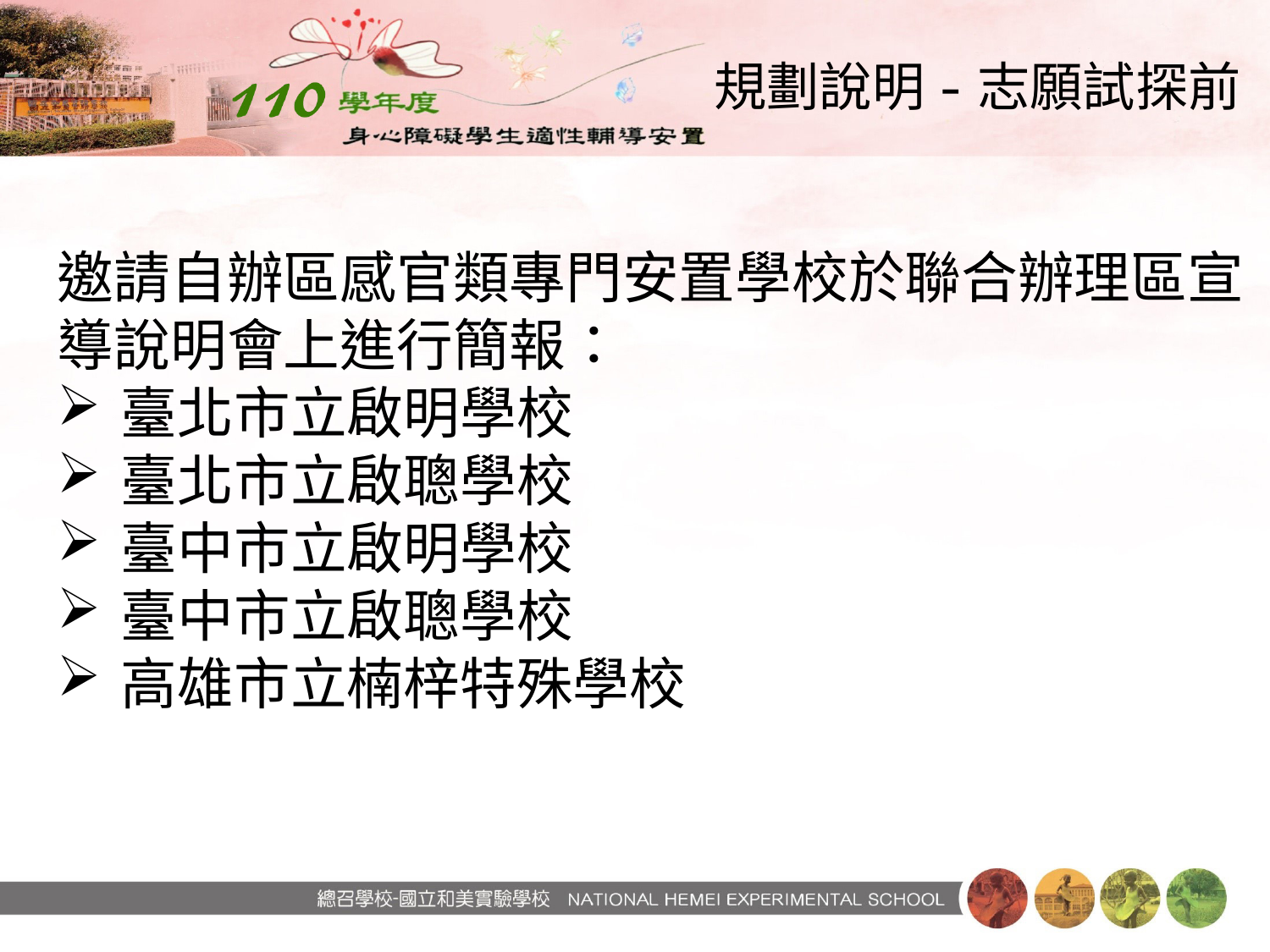

# 規劃說明-志願試探前
邀請自辦區感官類專門安置學校於聯合辦理區宣導說明會上進行簡報：
臺北市立啟明學校
臺北市立啟聰學校
臺中市立啟明學校
臺中市立啟聰學校
高雄市立楠梓特殊學校